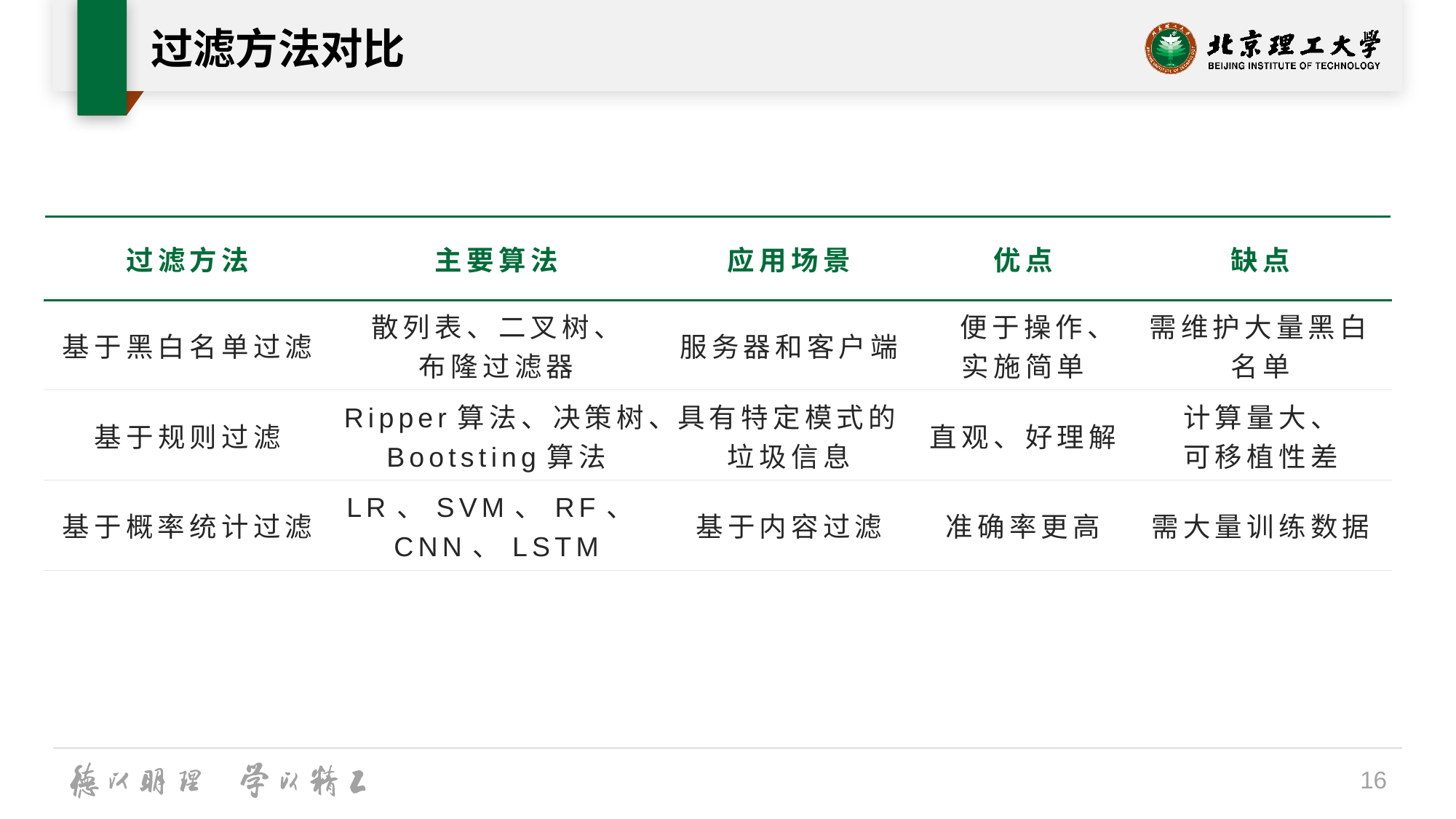

# 过滤方法对比
| 过滤方法 | 主要算法 | 应用场景 | 优点 | 缺点 |
| --- | --- | --- | --- | --- |
| 基于黑白名单过滤 | 散列表、二叉树、 布隆过滤器 | 服务器和客户端 | 便于操作、 实施简单 | 需维护大量黑白名单 |
| 基于规则过滤 | Ripper算法、决策树、Bootsting算法 | 具有特定模式的垃圾信息 | 直观、好理解 | 计算量大、 可移植性差 |
| 基于概率统计过滤 | LR、SVM、RF、CNN、LSTM | 基于内容过滤 | 准确率更高 | 需大量训练数据 |